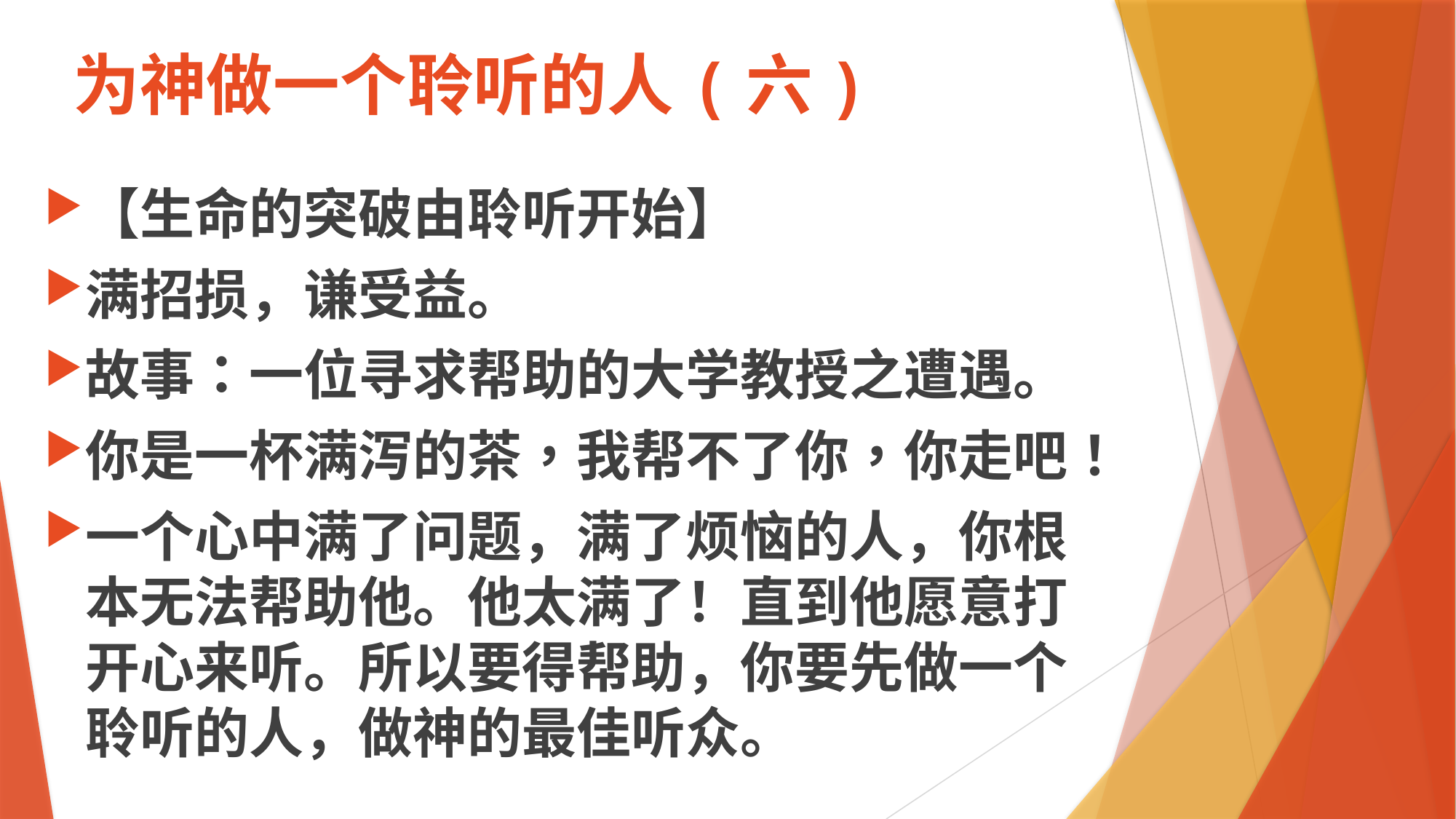

# 为神做一个聆听的人(六)
【生命的突破由聆听开始】
满招损，谦受益。
故事：一位寻求帮助的大学教授之遭遇。
你是一杯满泻的茶，我帮不了你，你走吧！
一个心中满了问题，满了烦恼的人，你根本无法帮助他。他太满了！直到他愿意打开心来听。所以要得帮助，你要先做一个聆听的人，做神的最佳听众。